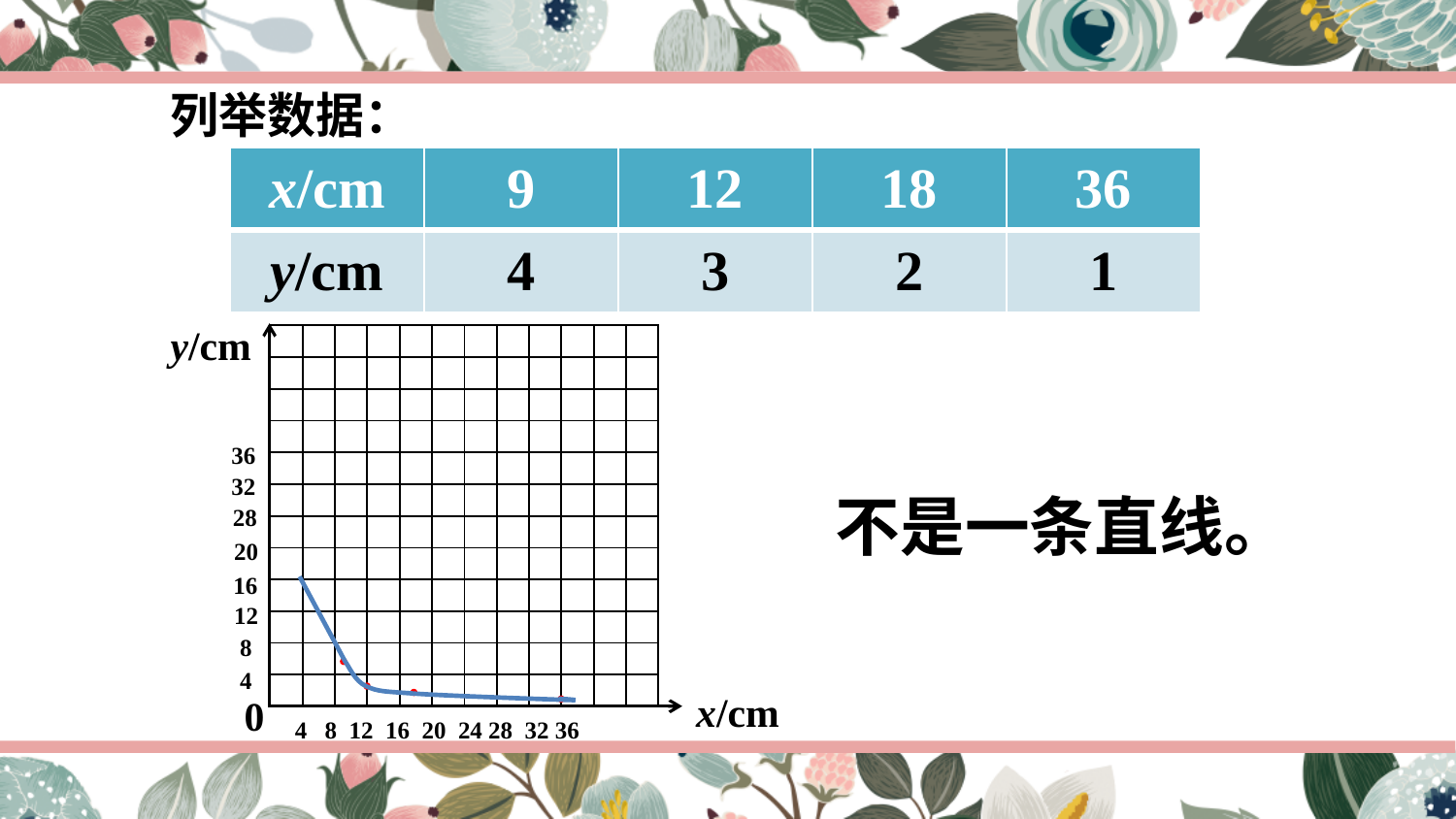

列举数据：
| x/cm | 9 | 12 | 18 | 36 |
| --- | --- | --- | --- | --- |
| y/cm | 4 | 3 | 2 | 1 |
y/cm
x/cm
0
|  |  |  |  |  |  |  |  |  |  |  |  |
| --- | --- | --- | --- | --- | --- | --- | --- | --- | --- | --- | --- |
|  |  |  |  |  |  |  |  |  |  |  |  |
|  |  |  |  |  |  |  |  |  |  |  |  |
|  |  |  |  |  |  |  |  |  |  |  |  |
|  |  |  |  |  |  |  |  |  |  |  |  |
|  |  |  |  |  |  |  |  |  |  |  |  |
|  |  |  |  |  |  |  |  |  |  |  |  |
|  |  |  |  |  |  |  |  |  |  |  |  |
|  |  |  |  |  |  |  |  |  |  |  |  |
|  |  |  |  |  |  |  |  |  |  |  |  |
|  |  |  |  |  |  |  |  |  |  |  |  |
|  |  |  |  |  |  |  |  |  |  |  |  |
36
32
不是一条直线。
28
20
16

12
8
4

4
8  12  16  20  24 28  32 36